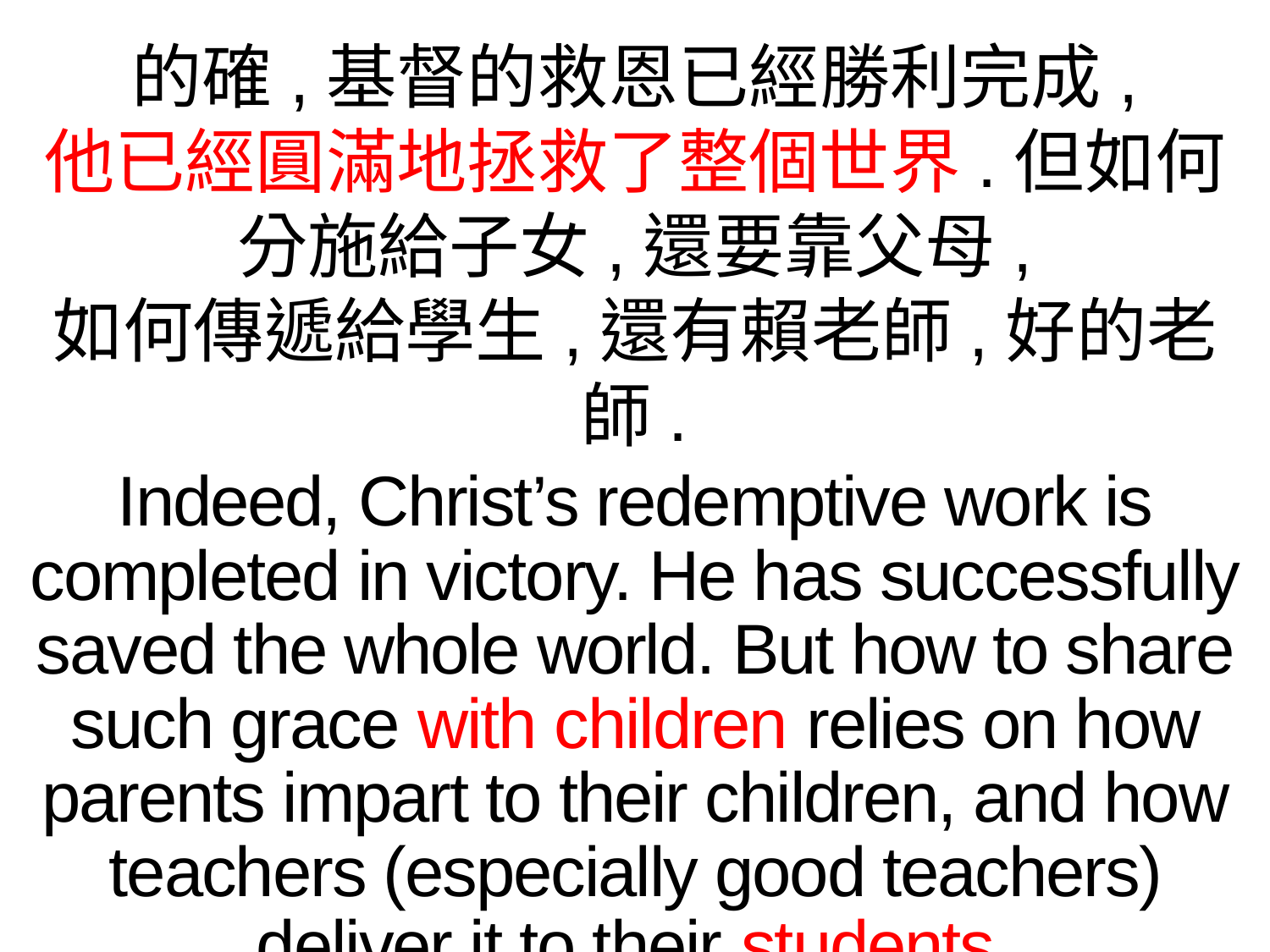

的確,基督的救恩已經勝利完成,
他已經圓滿地拯救了整個世界.但如何分施給子女,還要靠父母,
如何傳遞給學生,還有賴老師,好的老師.
Indeed, Christ’s redemptive work is completed in victory. He has successfully saved the whole world. But how to share such grace with children relies on how parents impart to their children, and how teachers (especially good teachers) deliver it to their students.